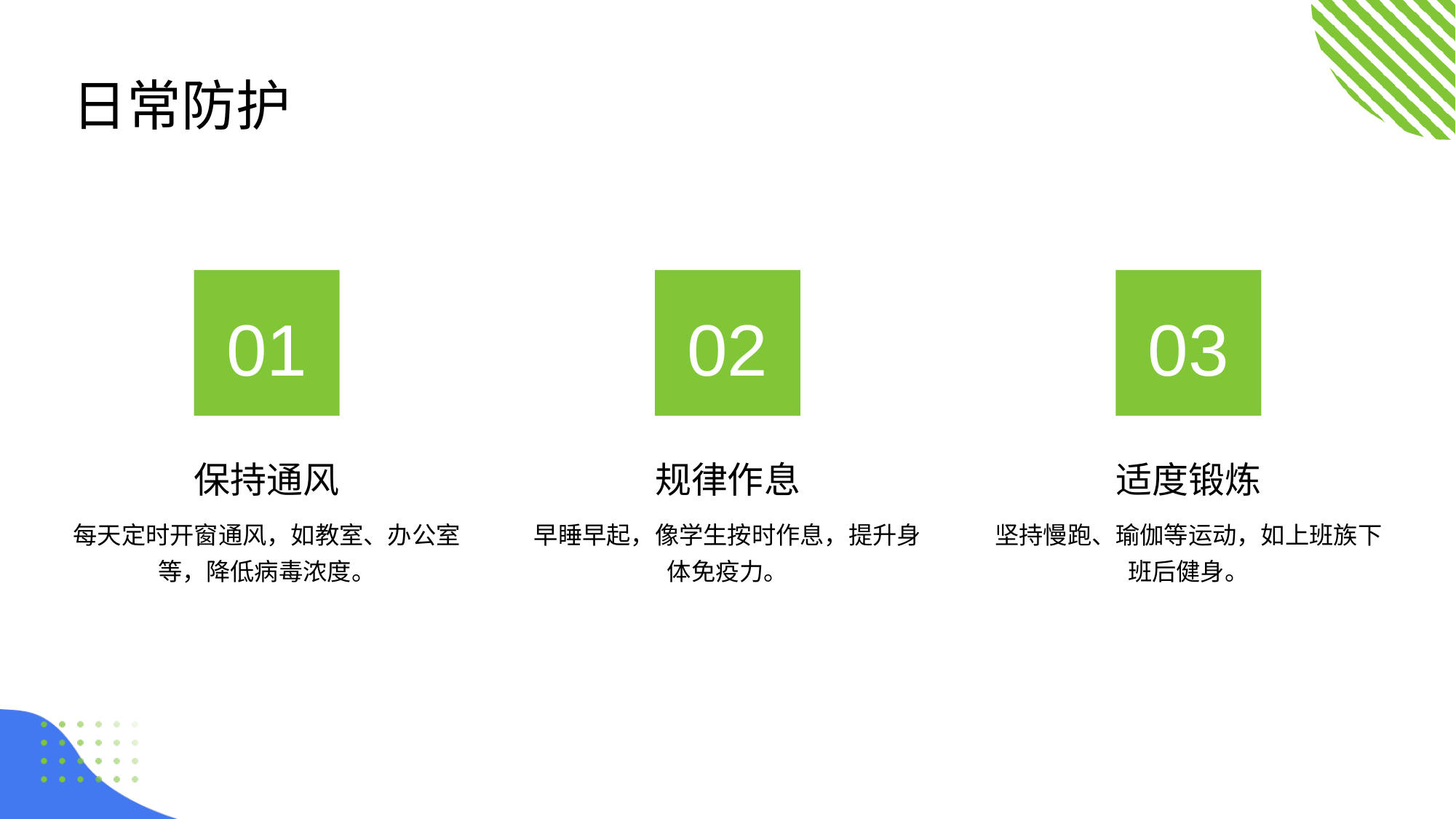

日常防护

01
02
03
保持通风
规律作息
适度锻炼
每天定时开窗通风，如教室、办公室等，降低病毒浓度。
早睡早起，像学生按时作息，提升身体免疫力。
坚持慢跑、瑜伽等运动，如上班族下班后健身。